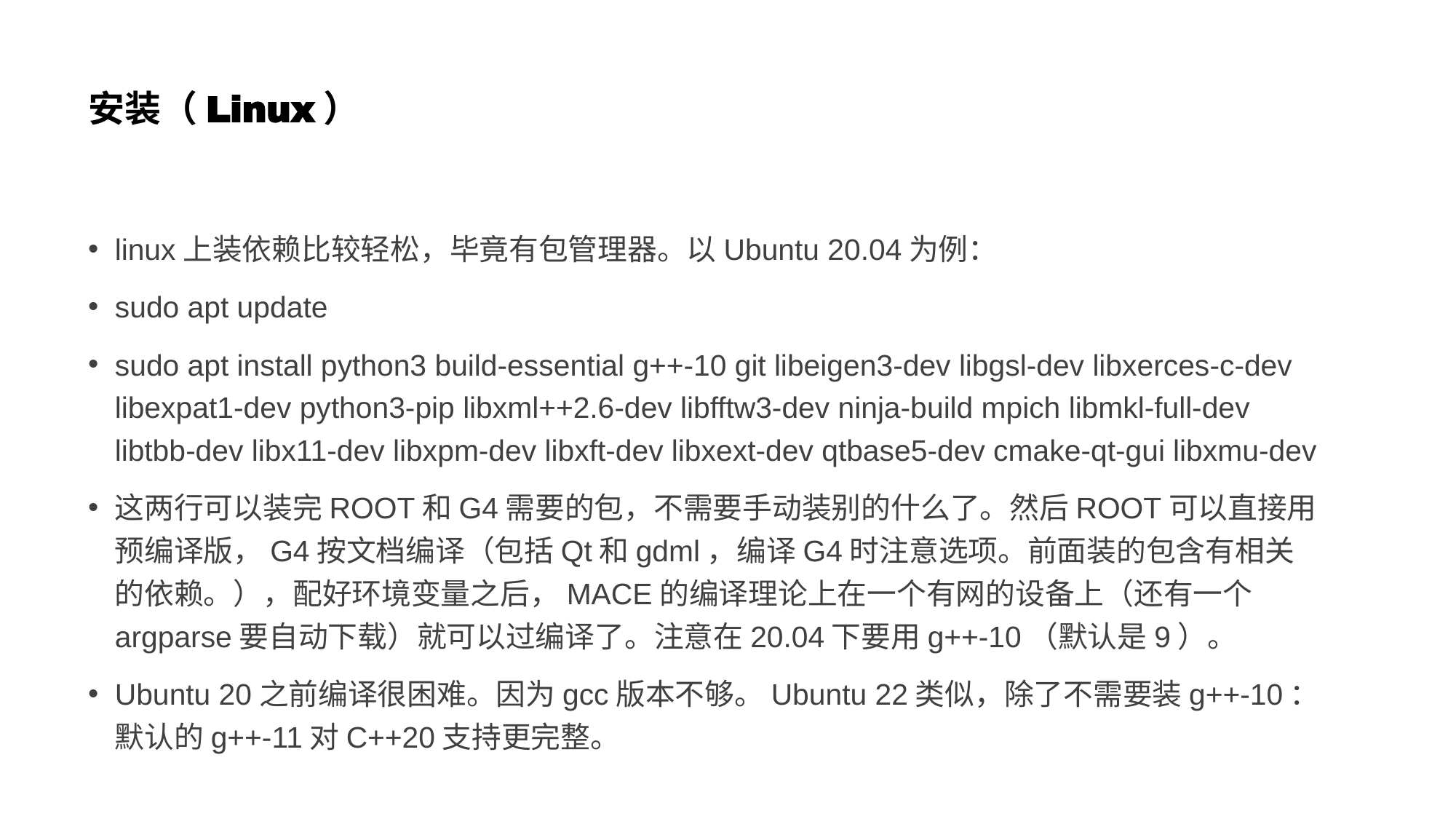

# 安装（Linux）
linux上装依赖比较轻松，毕竟有包管理器。以Ubuntu 20.04为例：
sudo apt update
sudo apt install python3 build-essential g++-10 git libeigen3-dev libgsl-dev libxerces-c-dev libexpat1-dev python3-pip libxml++2.6-dev libfftw3-dev ninja-build mpich libmkl-full-dev libtbb-dev libx11-dev libxpm-dev libxft-dev libxext-dev qtbase5-dev cmake-qt-gui libxmu-dev
这两行可以装完ROOT和G4需要的包，不需要手动装别的什么了。然后ROOT可以直接用预编译版，G4按文档编译（包括Qt和gdml，编译G4时注意选项。前面装的包含有相关的依赖。），配好环境变量之后，MACE的编译理论上在一个有网的设备上（还有一个argparse要自动下载）就可以过编译了。注意在20.04下要用g++-10（默认是9）。
Ubuntu 20之前编译很困难。因为gcc版本不够。Ubuntu 22类似，除了不需要装g++-10：默认的g++-11对C++20支持更完整。
34